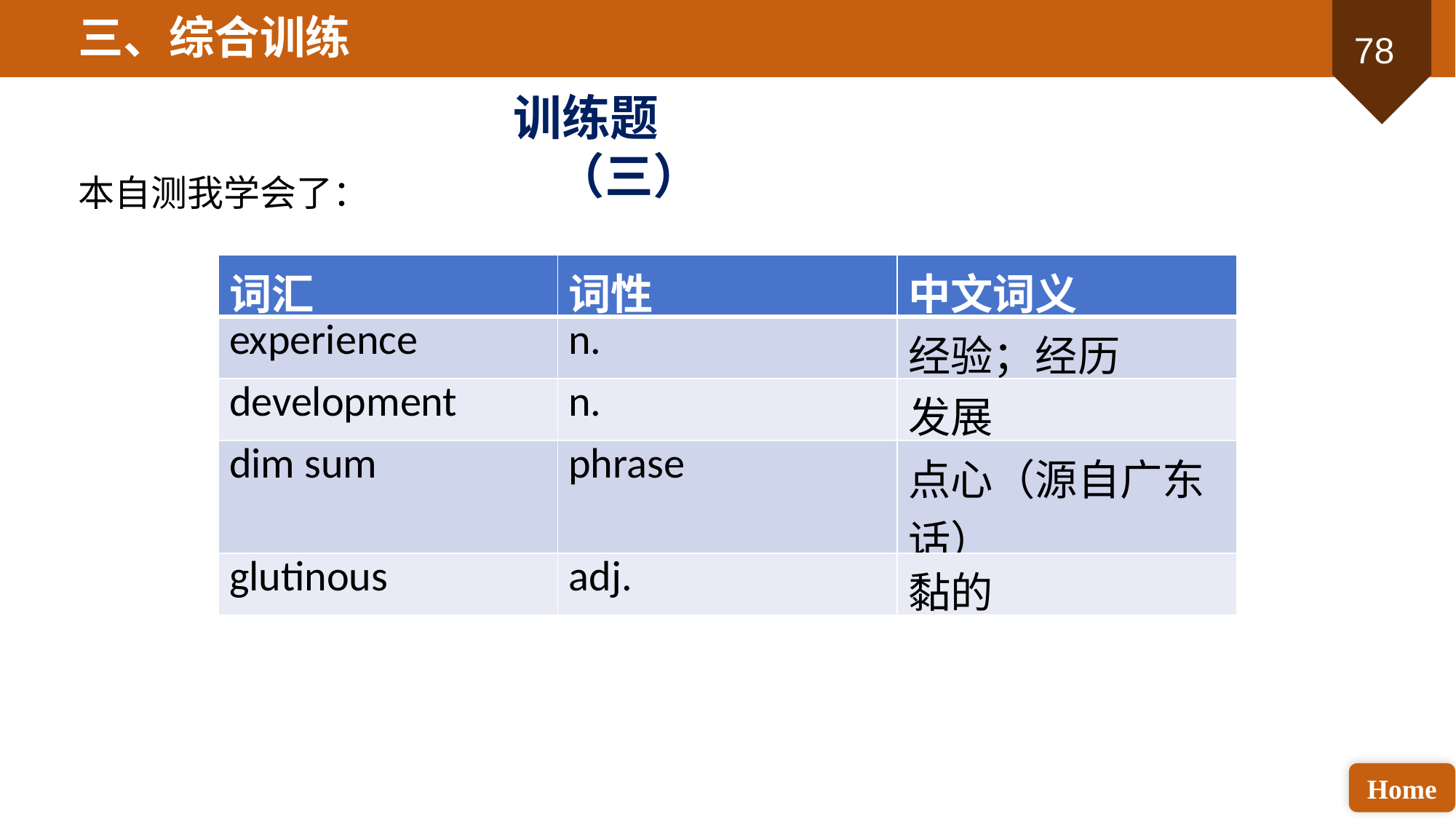

三、综合训练
训练题（三）
本自测我学会了：

| 词汇 | 词性 | 中文词义 |
| --- | --- | --- |
| experience | n. | 经验；经历 |
| development | n. | 发展 |
| dim sum | phrase | 点心（源自广东话） |
| glutinous | adj. | 黏的 |